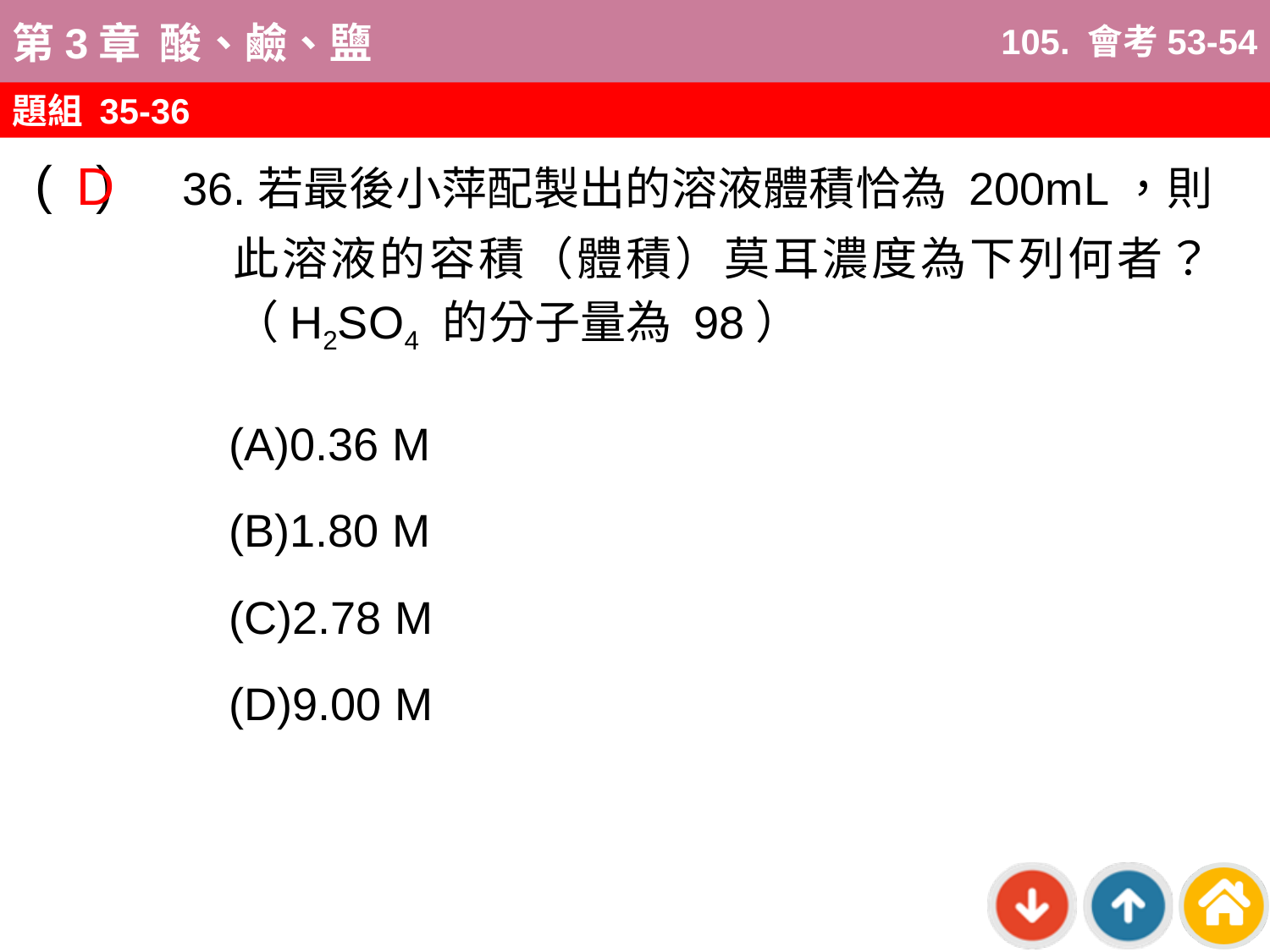

105. 會考53-54
題組 35-36
D
(   )
36.若最後小萍配製出的溶液體積恰為 200mL，則此溶液的容積（體積）莫耳濃度為下列何者？（H2SO4 的分子量為 98）
(A)0.36 M
(B)1.80 M
(C)2.78 M
(D)9.00 M